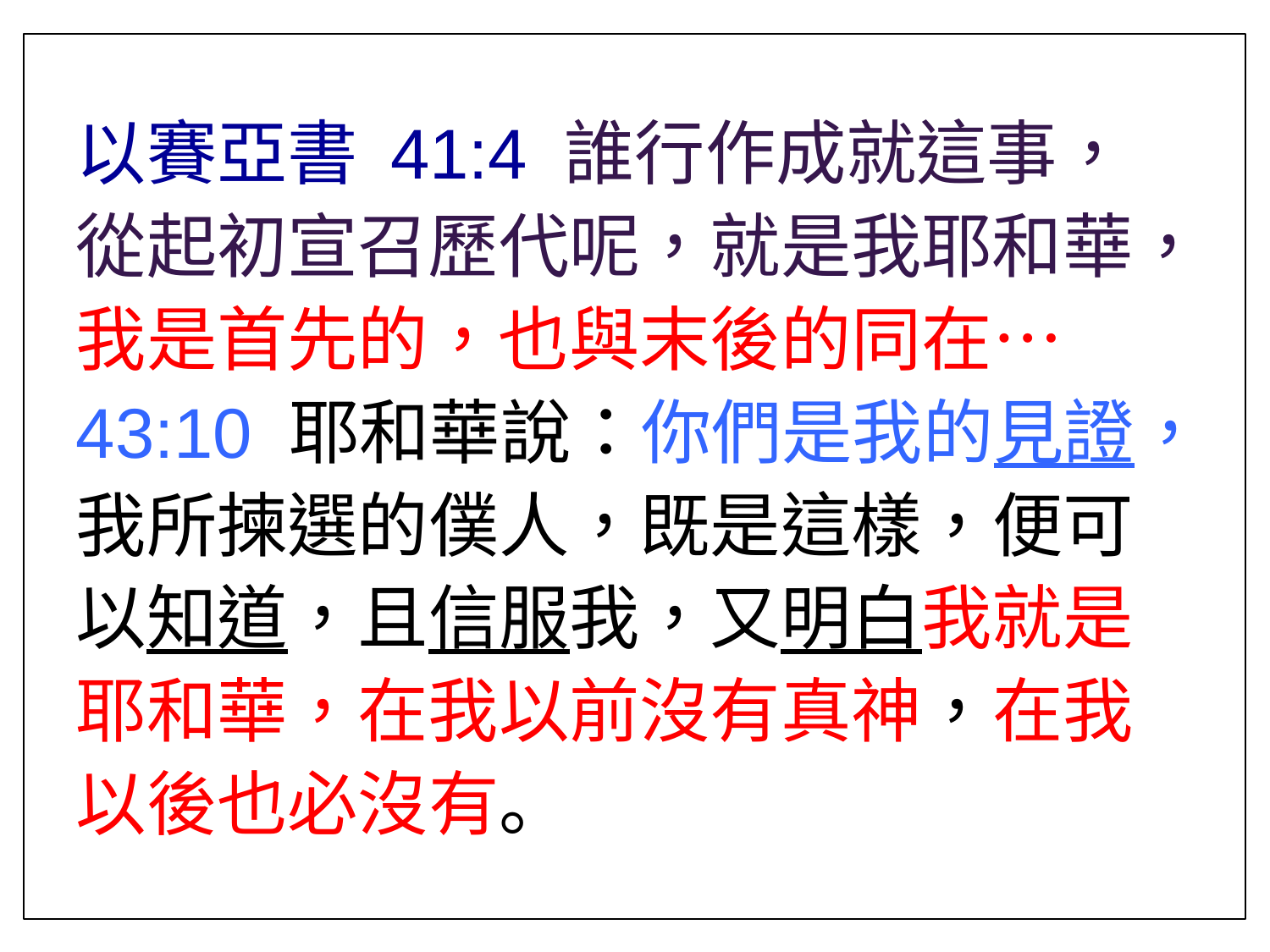

以賽亞書 41:4 誰行作成就這事，從起初宣召歷代呢，就是我耶和華，我是首先的，也與末後的同在… 43:10 耶和華說：你們是我的見證，我所揀選的僕人，既是這樣，便可以知道，且信服我，又明白我就是耶和華，在我以前沒有真神，在我以後也必沒有。